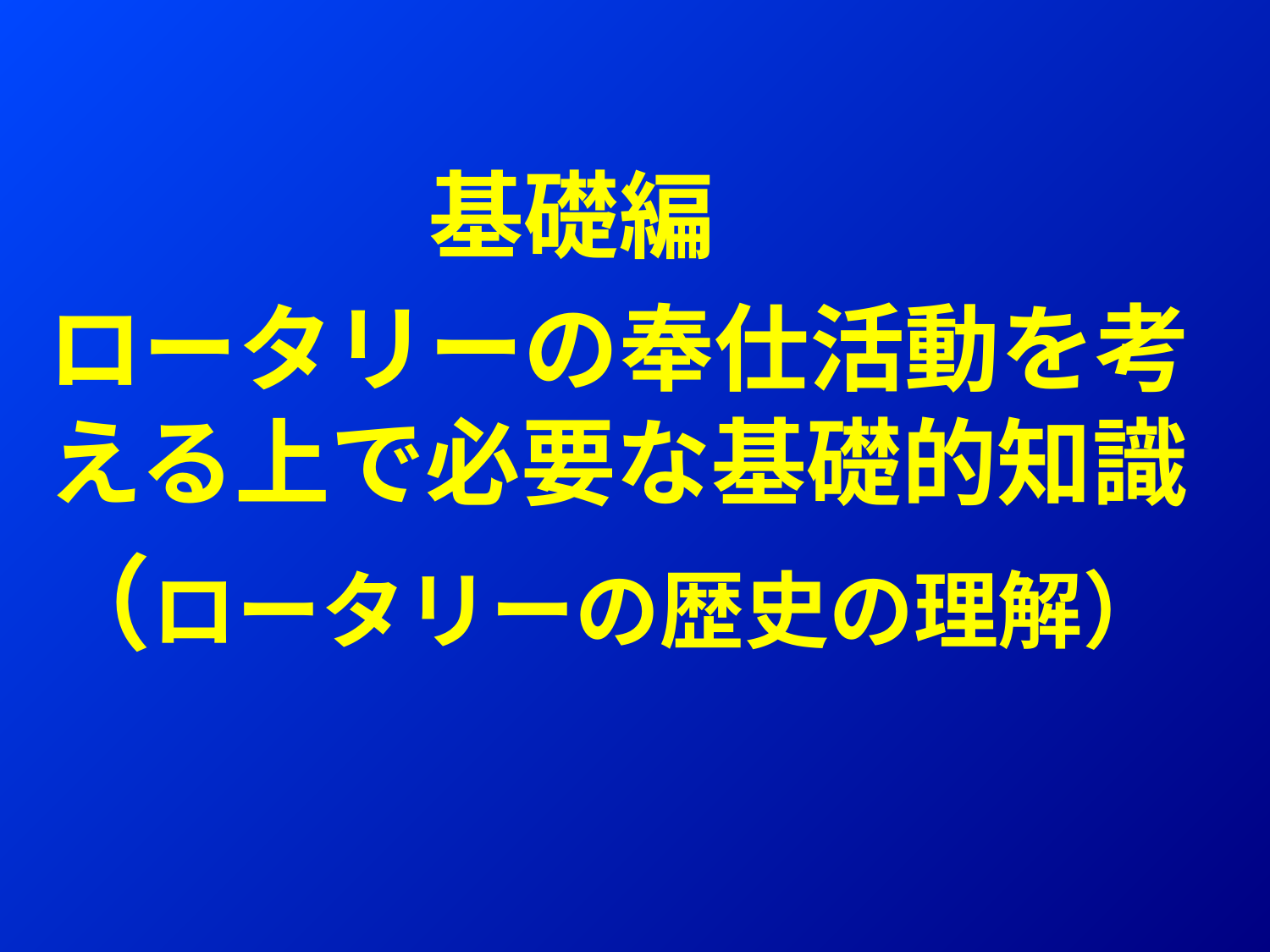

基礎編
ロータリーの奉仕活動を考える上で必要な基礎的知識
（ロータリーの歴史の理解）